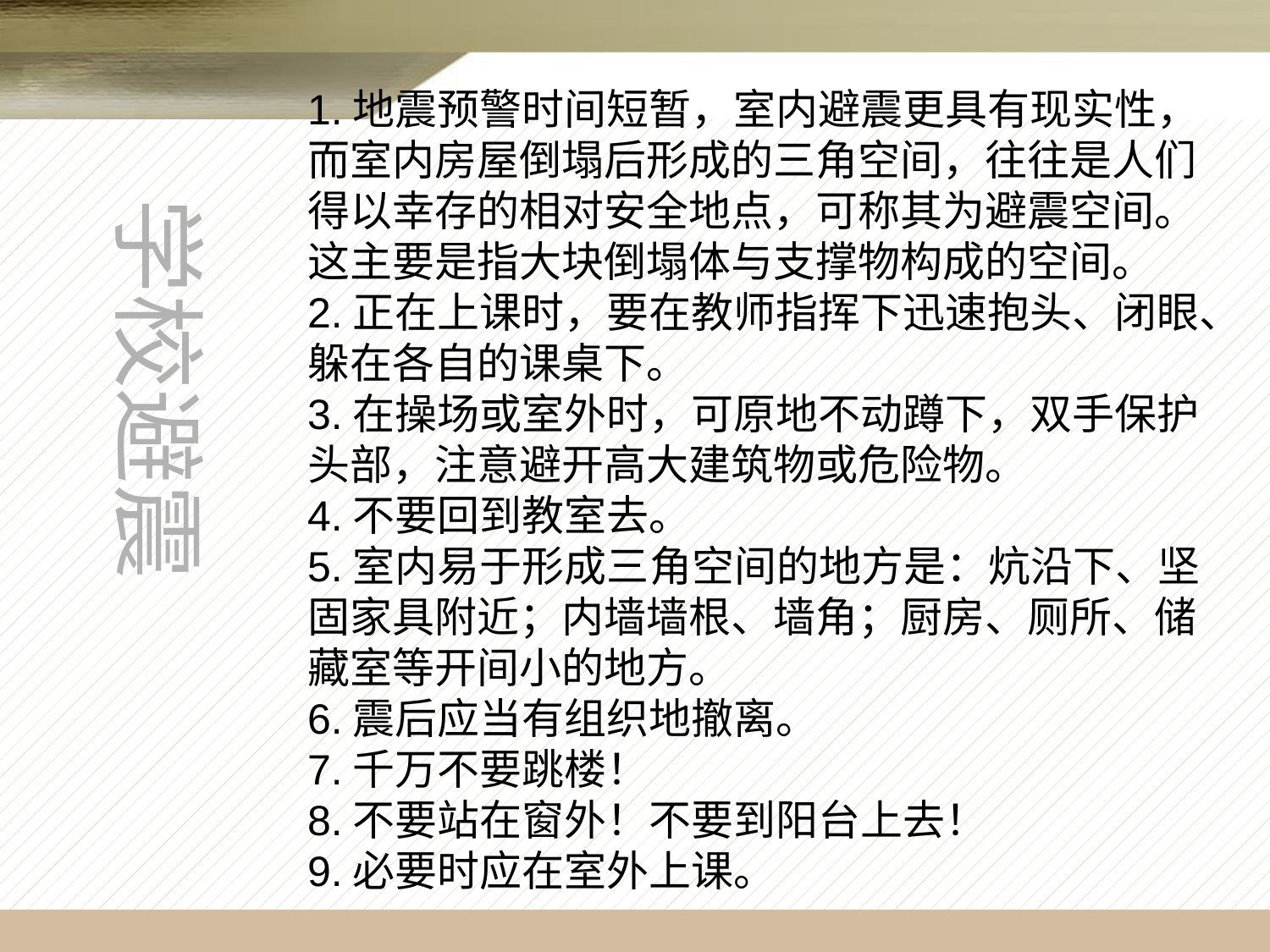

1.地震预警时间短暂，室内避震更具有现实性，而室内房屋倒塌后形成的三角空间，往往是人们得以幸存的相对安全地点，可称其为避震空间。这主要是指大块倒塌体与支撑物构成的空间。
2.正在上课时，要在教师指挥下迅速抱头、闭眼、躲在各自的课桌下。
3.在操场或室外时，可原地不动蹲下，双手保护头部，注意避开高大建筑物或危险物。
4.不要回到教室去。
5.室内易于形成三角空间的地方是：炕沿下、坚固家具附近；内墙墙根、墙角；厨房、厕所、储藏室等开间小的地方。
6.震后应当有组织地撤离。
7.千万不要跳楼！
8.不要站在窗外！不要到阳台上去！
9.必要时应在室外上课。
学校避震